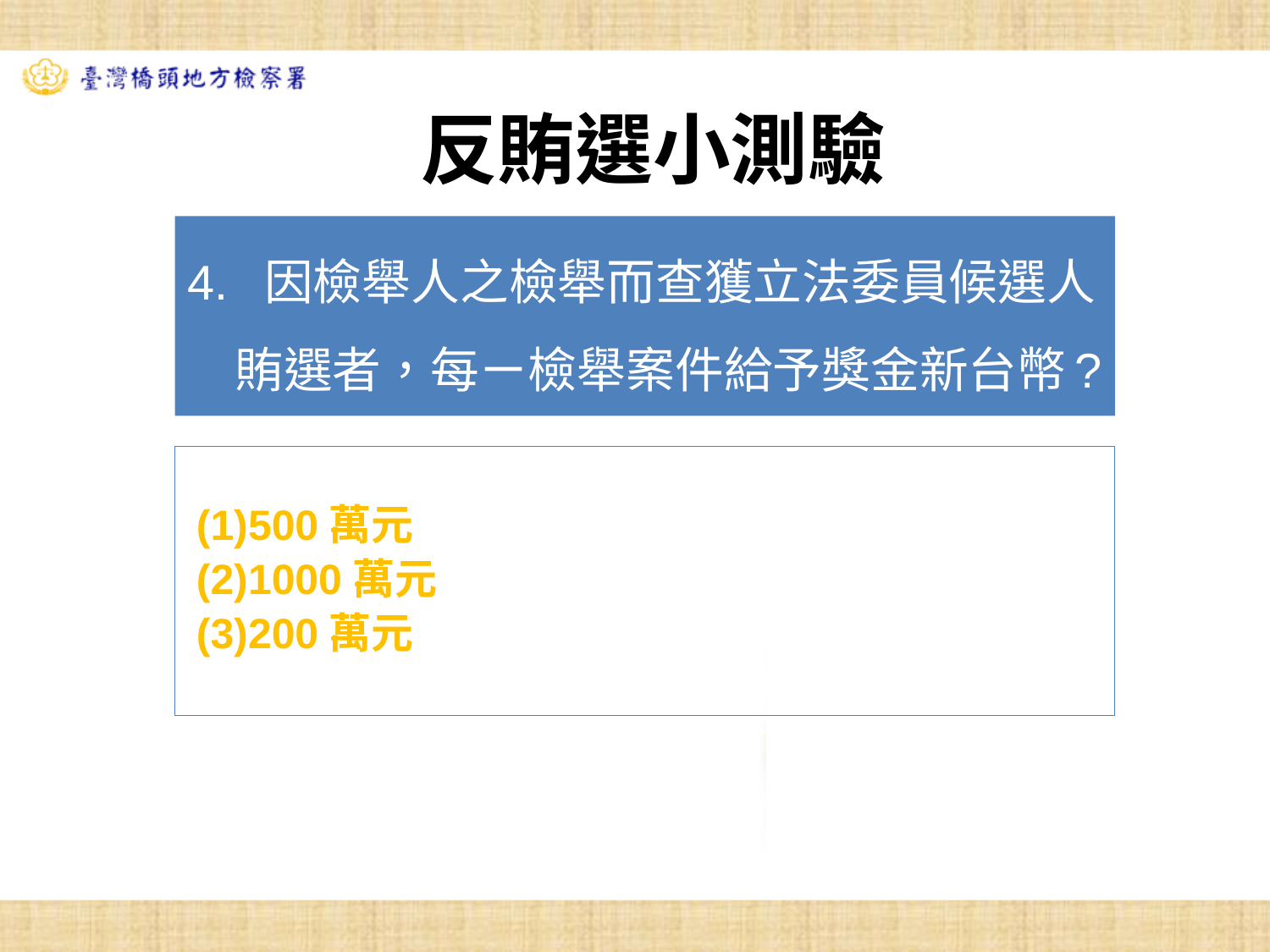

# 反賄選小測驗
4.  因檢舉人之檢舉而查獲立法委員候選人賄選者，每ㄧ檢舉案件給予獎金新台幣?
(1)500萬元
(2)1000萬元
(3)200萬元